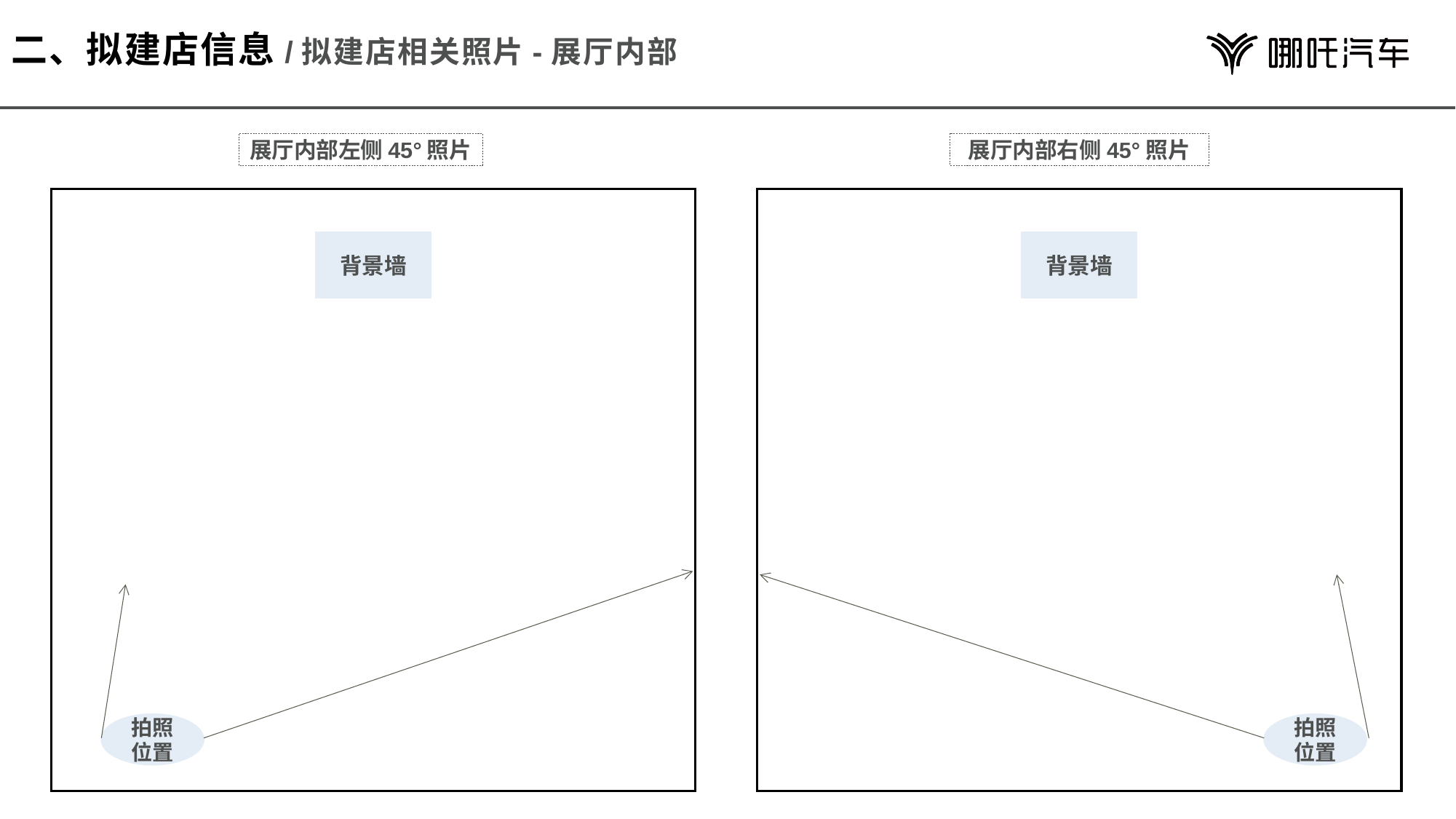

# 二、拟建店信息/拟建店相关照片-展厅内部
展厅内部左侧45°照片
展厅内部右侧45°照片

拍照位置
拍照位置
背景墙
背景墙